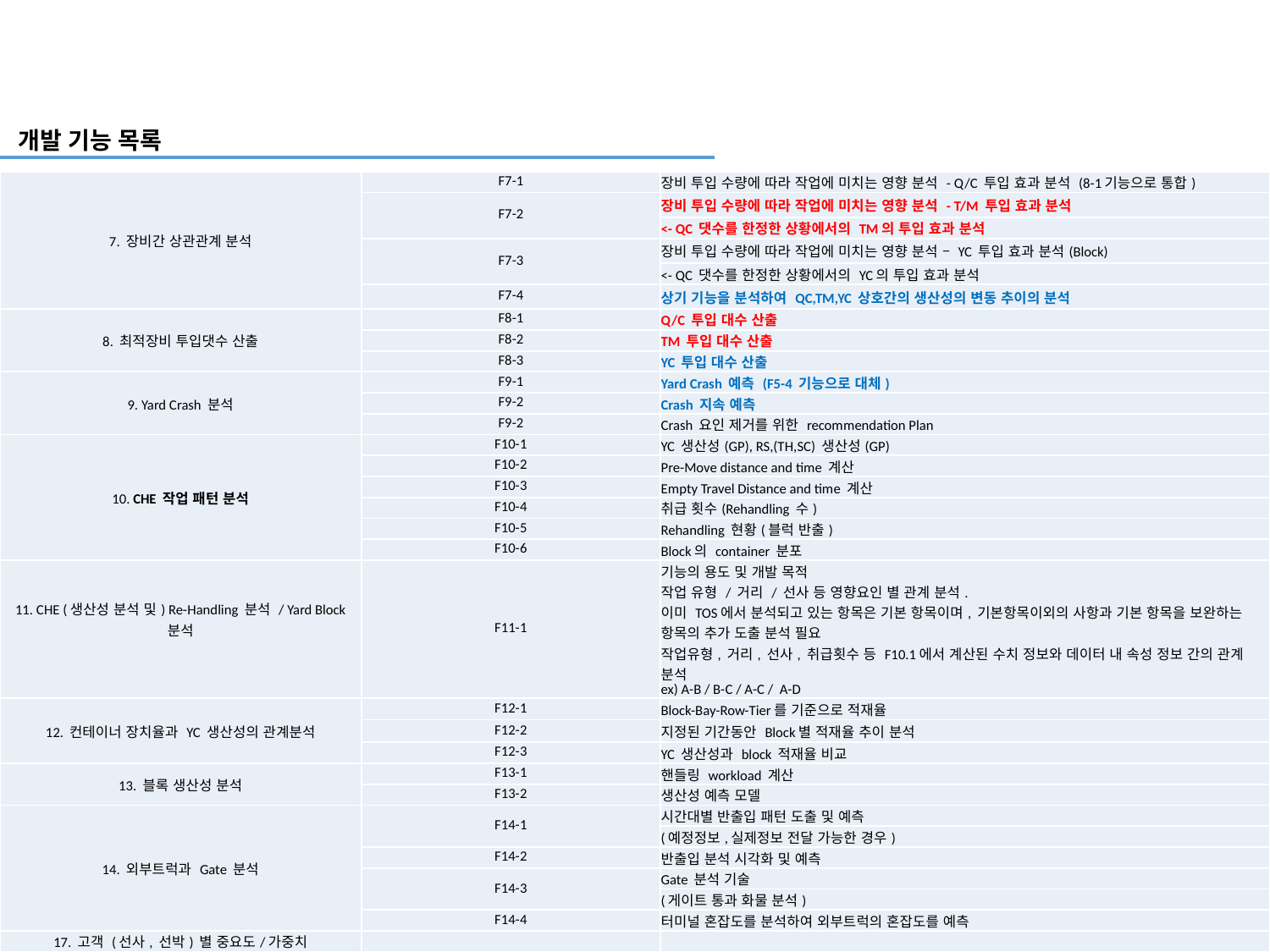

개발 기능 목록
| 7. 장비간 상관관계 분석 | F7-1 | 장비 투입 수량에 따라 작업에 미치는 영향 분석 - Q/C 투입 효과 분석 (8-1기능으로 통합) |
| --- | --- | --- |
|  | F7-2 | 장비 투입 수량에 따라 작업에 미치는 영향 분석 - T/M 투입 효과 분석 |
|  |  | <- QC 댓수를 한정한 상황에서의 TM의 투입 효과 분석 |
|  | F7-3 | 장비 투입 수량에 따라 작업에 미치는 영향 분석 – YC 투입 효과 분석(Block) |
|  |  | <- QC 댓수를 한정한 상황에서의 YC의 투입 효과 분석 |
|  | F7-4 | 상기 기능을 분석하여 QC,TM,YC 상호간의 생산성의 변동 추이의 분석 |
| 8. 최적장비 투입댓수 산출 | F8-1 | Q/C 투입 대수 산출 |
|  | F8-2 | TM 투입 대수 산출 |
|  | F8-3 | YC 투입 대수 산출 |
| 9. Yard Crash 분석 | F9-1 | Yard Crash 예측 (F5-4 기능으로 대체) |
|  | F9-2 | Crash 지속 예측 |
|  | F9-2 | Crash 요인 제거를 위한 recommendation Plan |
| 10. CHE 작업 패턴 분석 | F10-1 | YC 생산성(GP), RS,(TH,SC) 생산성(GP) |
|  | F10-2 | Pre-Move distance and time 계산 |
|  | F10-3 | Empty Travel Distance and time 계산 |
|  | F10-4 | 취급 횟수(Rehandling 수) |
|  | F10-5 | Rehandling 현황(블럭 반출) |
|  | F10-6 | Block의 container 분포 |
| 11. CHE (생산성 분석 및) Re-Handling 분석 / Yard Block 분석 | F11-1 | 기능의 용도 및 개발 목적 작업 유형 / 거리 / 선사 등 영향요인 별 관계 분석. 이미 TOS에서 분석되고 있는 항목은 기본 항목이며, 기본항목이외의 사항과 기본 항목을 보완하는 항목의 추가 도출 분석 필요 작업유형, 거리, 선사, 취급횟수 등 F10.1에서 계산된 수치 정보와 데이터 내 속성 정보 간의 관계 분석 ex) A-B / B-C / A-C / A-D |
| 12. 컨테이너 장치율과 YC 생산성의 관계분석 | F12-1 | Block-Bay-Row-Tier를 기준으로 적재율 |
|  | F12-2 | 지정된 기간동안 Block별 적재율 추이 분석 |
|  | F12-3 | YC 생산성과 block 적재율 비교 |
| 13. 블록 생산성 분석 | F13-1 | 핸들링 workload 계산 |
|  | F13-2 | 생산성 예측 모델 |
| 14. 외부트럭과 Gate 분석 | F14-1 | 시간대별 반출입 패턴 도출 및 예측 |
|  |  | (예정정보,실제정보 전달 가능한 경우) |
|  | F14-2 | 반출입 분석 시각화 및 예측 |
|  | F14-3 | Gate 분석 기술 |
|  |  | (게이트 통과 화물 분석) |
|  | F14-4 | 터미널 혼잡도를 분석하여 외부트럭의 혼잡도를 예측 |
| 17. 고객 (선사, 선박) 별 중요도/가중치 |  |  |
| 18. 장시간 체류 트럭 (TTR) |  |  |